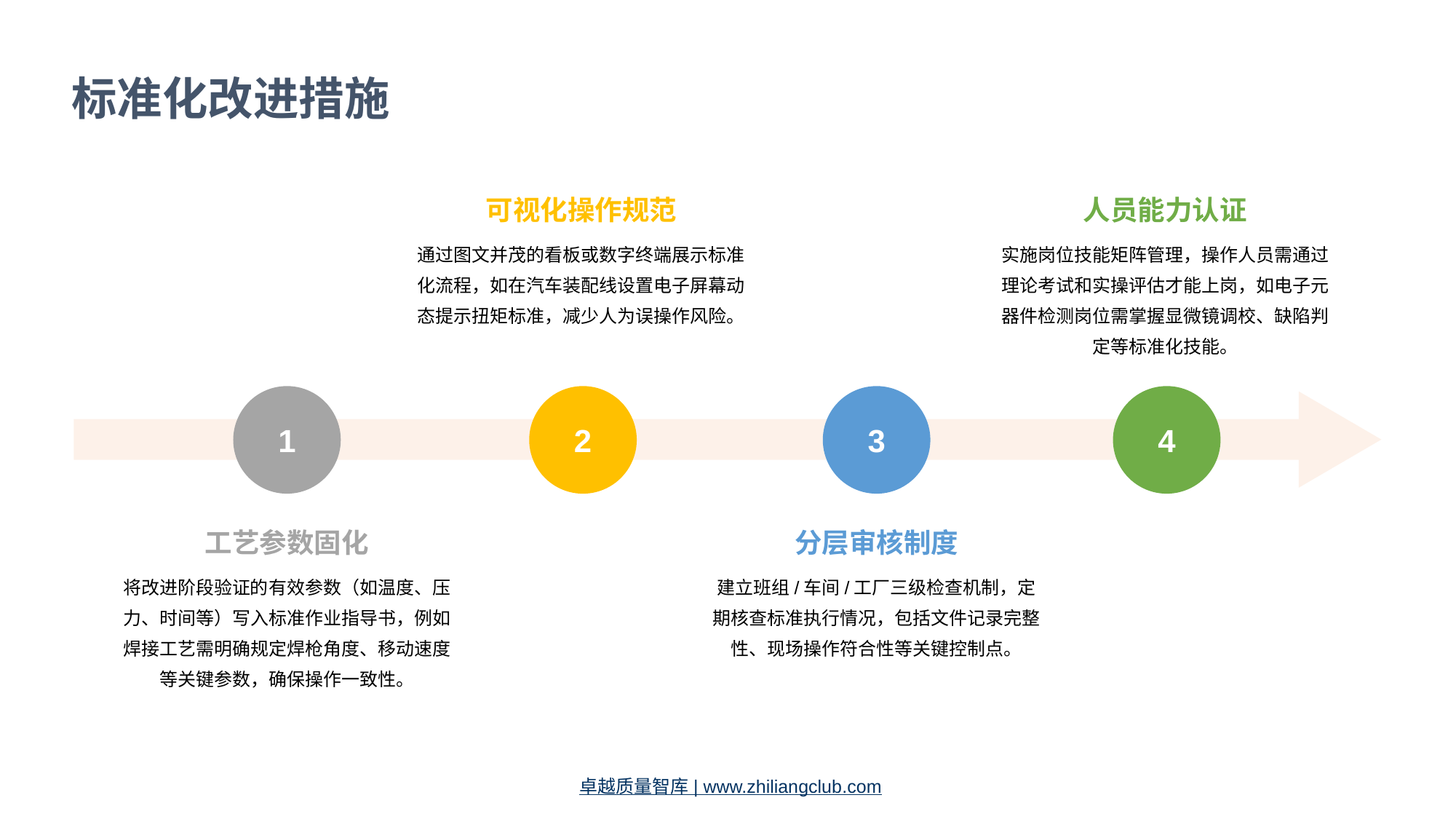

标准化改进措施
可视化操作规范
人员能力认证
通过图文并茂的看板或数字终端展示标准化流程，如在汽车装配线设置电子屏幕动态提示扭矩标准，减少人为误操作风险。
实施岗位技能矩阵管理，操作人员需通过理论考试和实操评估才能上岗，如电子元器件检测岗位需掌握显微镜调校、缺陷判定等标准化技能。
1
2
3
4

工艺参数固化
分层审核制度
将改进阶段验证的有效参数（如温度、压力、时间等）写入标准作业指导书，例如焊接工艺需明确规定焊枪角度、移动速度等关键参数，确保操作一致性。
建立班组/车间/工厂三级检查机制，定期核查标准执行情况，包括文件记录完整性、现场操作符合性等关键控制点。